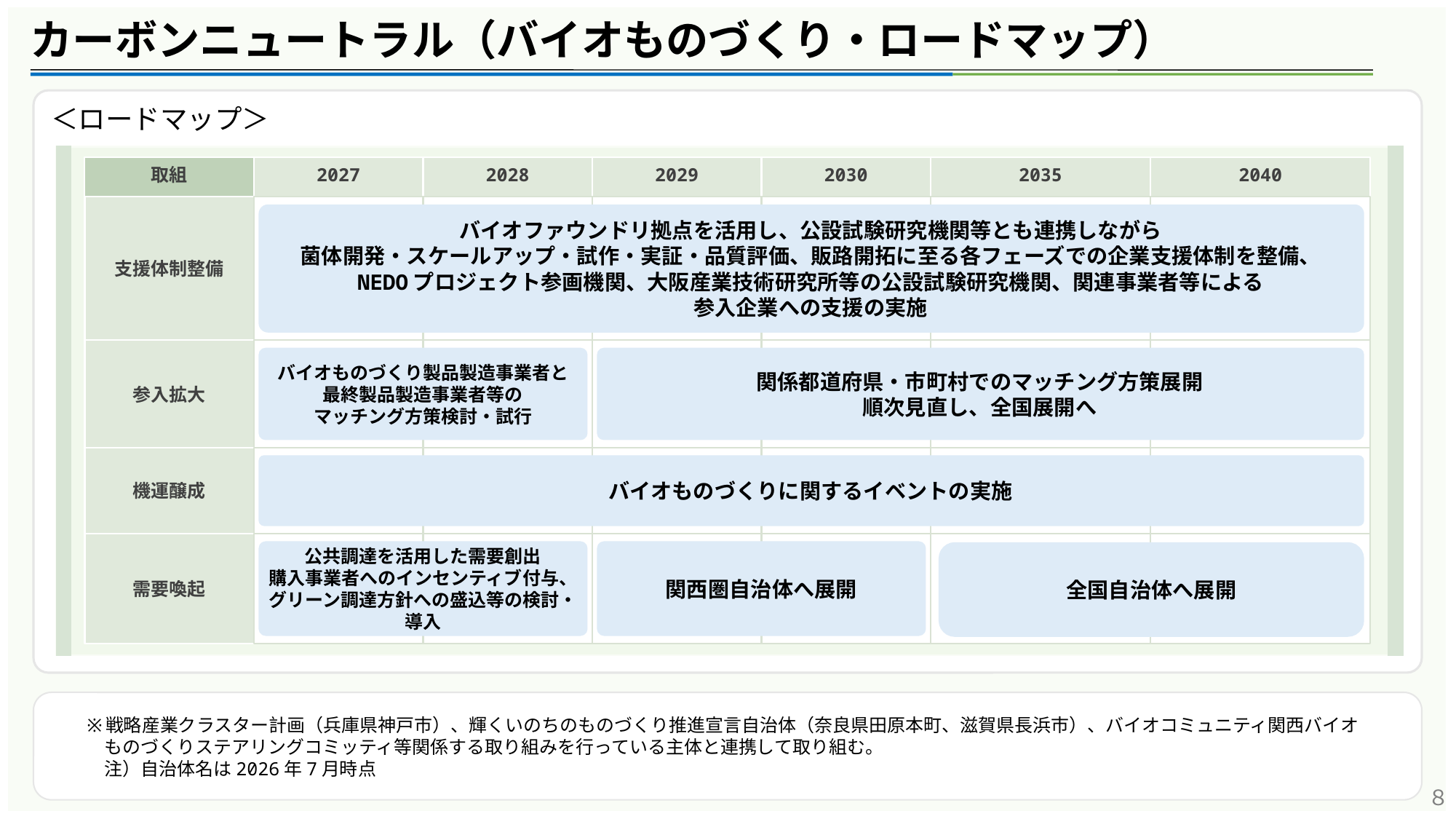

カーボンニュートラル（バイオものづくり・ロードマップ）

＜ロードマップ＞

取組
2027
2028
2029
2030
2035
2040

バイオファウンドリ拠点を活用し、公設試験研究機関等とも連携しながら
菌体開発・スケールアップ・試作・実証・品質評価、販路開拓に至る各フェーズでの企業支援体制を整備、
NEDOプロジェクト参画機関、大阪産業技術研究所等の公設試験研究機関、関連事業者等による
参入企業への支援の実施
支援体制整備

バイオものづくり製品製造事業者と
最終製品製造事業者等の
マッチング方策検討・試行

関係都道府県・市町村でのマッチング方策展開
順次見直し、全国展開へ
参入拡大

バイオものづくりに関するイベントの実施
機運醸成

公共調達を活用した需要創出
購入事業者へのインセンティブ付与、グリーン調達方針への盛込等の検討・導入

関西圏自治体へ展開
全国自治体へ展開
需要喚起

戦略産業クラスター計画（兵庫県神戸市）、輝くいのちのものづくり推進宣言自治体（奈良県田原本町、滋賀県長浜市）、バイオコミュニティ関西バイオものづくりステアリングコミッティ等関係する取り組みを行っている主体と連携して取り組む。
注）自治体名は2026年7月時点
８